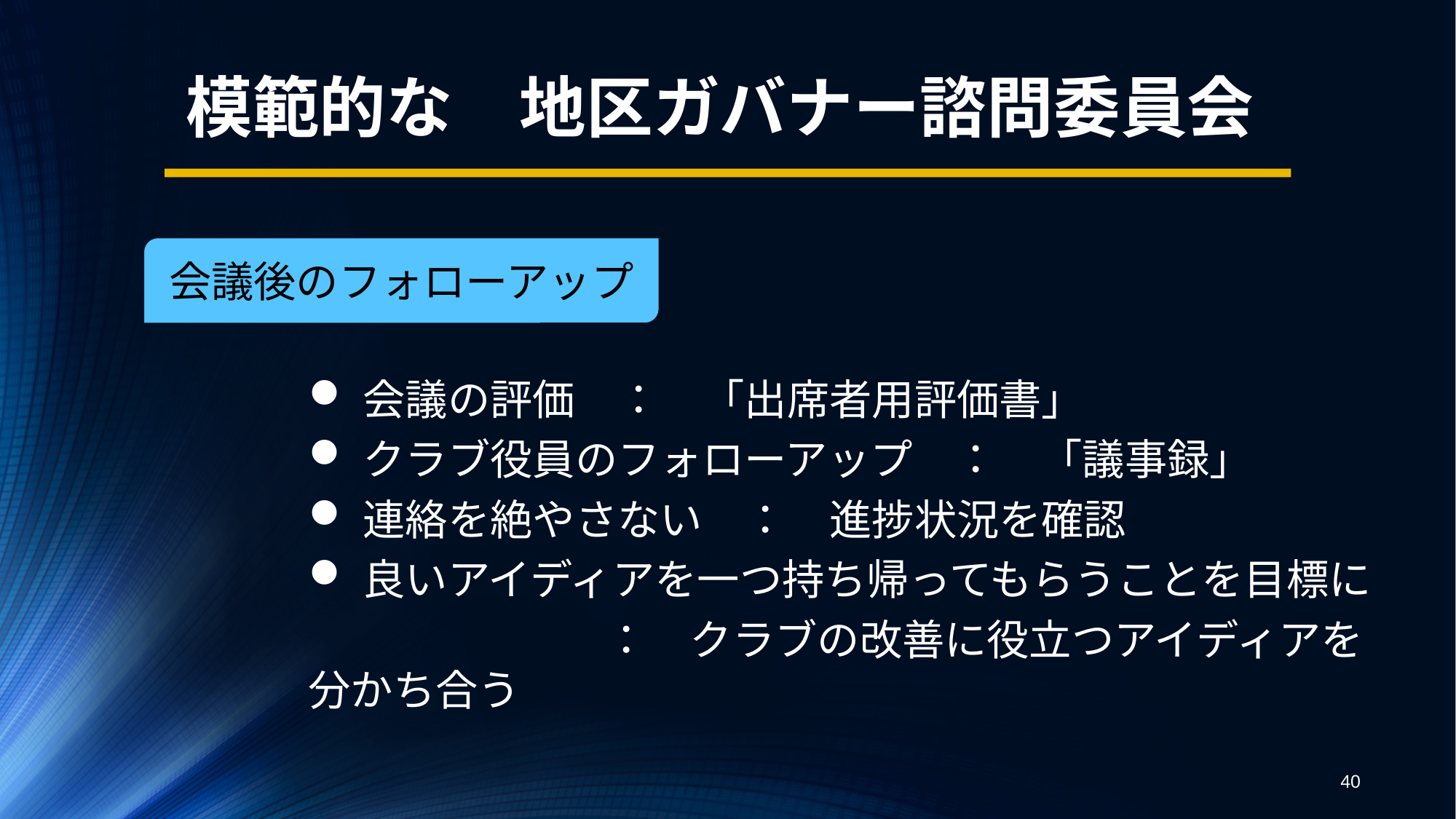

模範的な　地区ガバナー諮問委員会

会議後のフォローアップ
会議の評価　：　「出席者用評価書」
クラブ役員のフォローアップ　：　「議事録」
連絡を絶やさない　：　進捗状況を確認
良いアイディアを一つ持ち帰ってもらうことを目標に
　　　　　　　：　クラブの改善に役立つアイディアを分かち合う
40